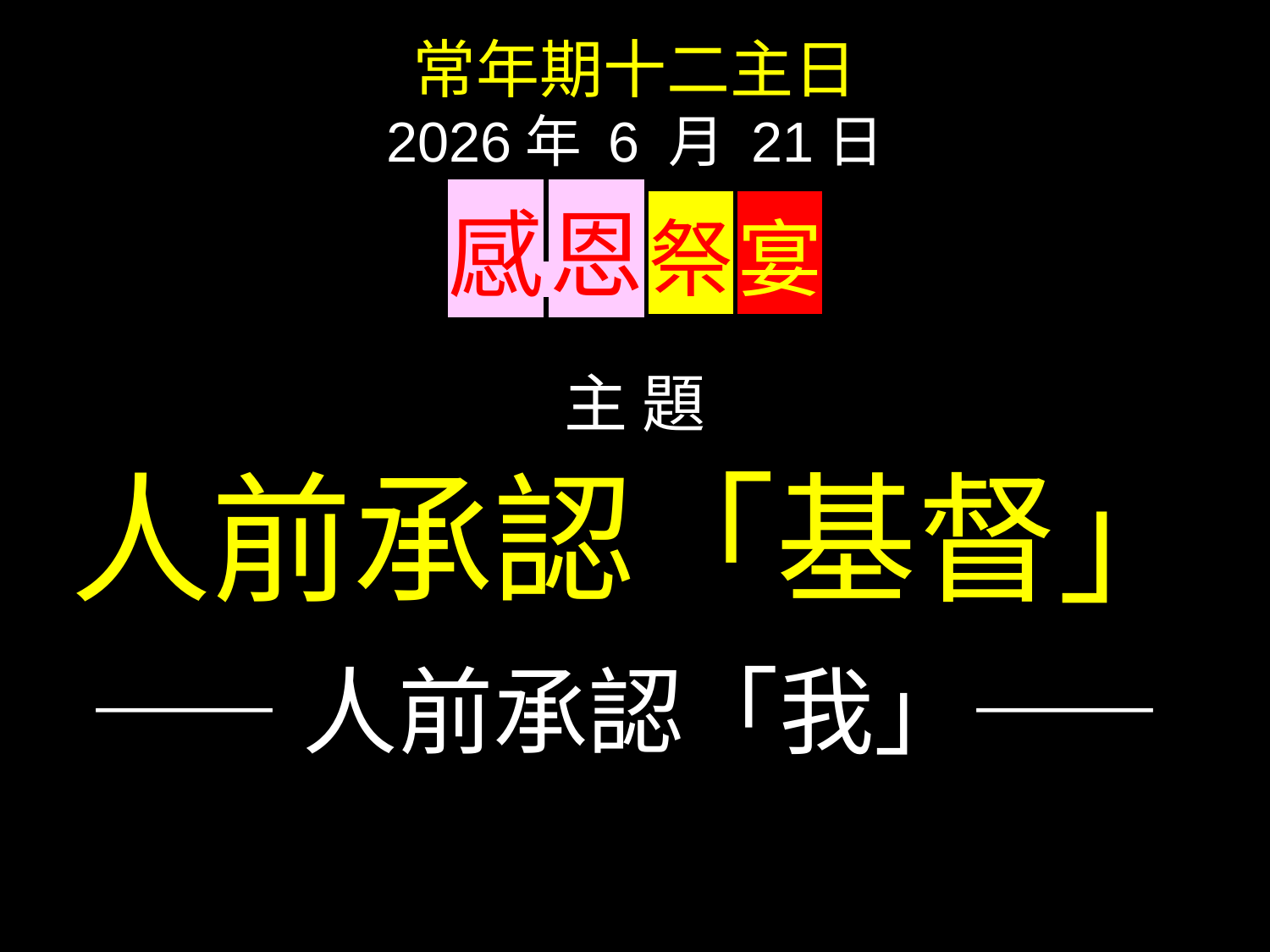

常年期十二主日
2026年 6 月 21日
感 恩 祭 宴

主 題
人前承認「基督」
——人前承認「我」——